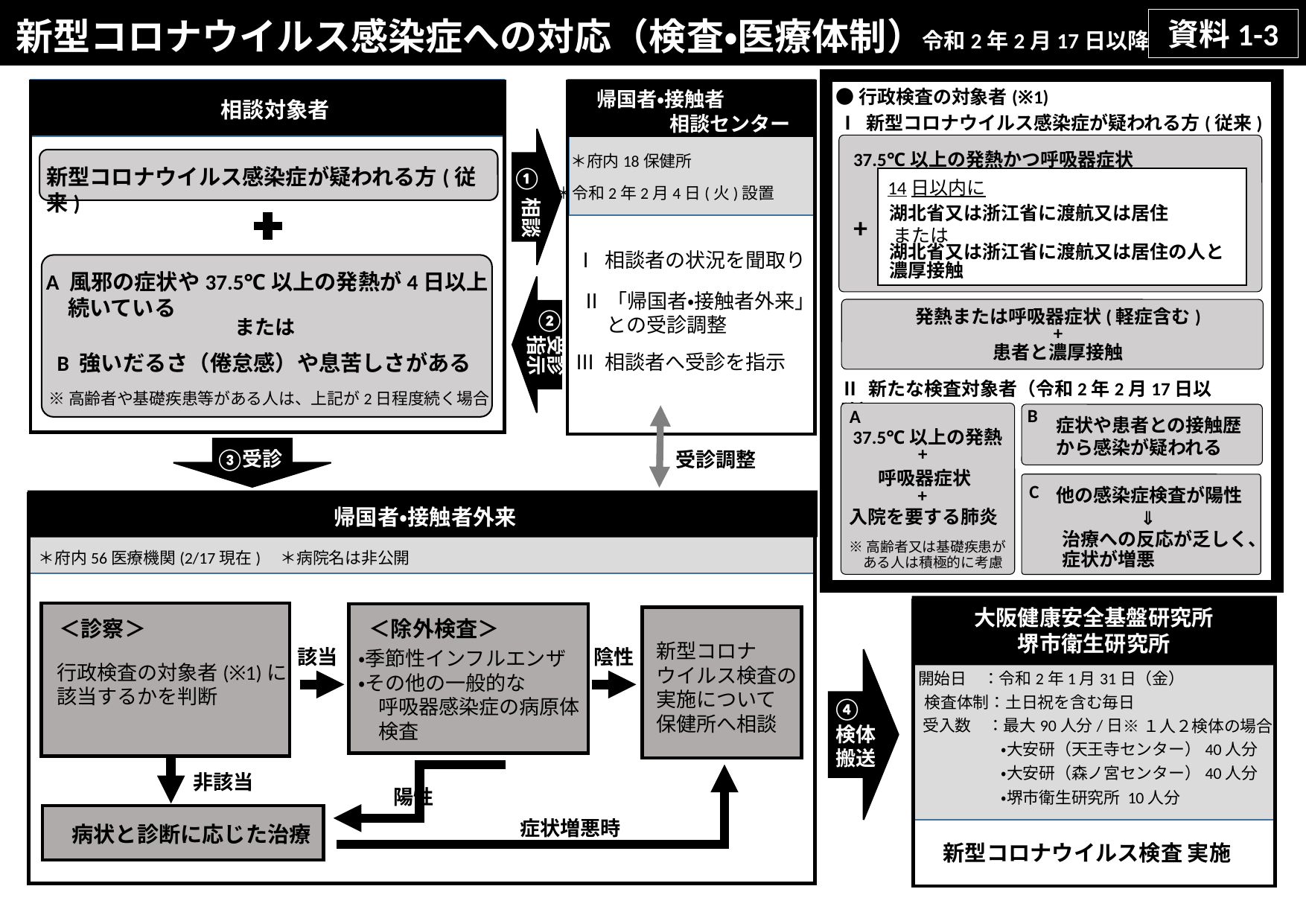

新型コロナウイルス感染症への対応（検査・医療体制）
資料1-3
令和2年2月17日以降

●行政検査の対象者(※1)

帰国者・接触者
相談センター

相談対象者
Ⅰ 新型コロナウイルス感染症が疑われる方(従来)
37.5℃以上の発熱かつ呼吸器症状

＊府内18保健所

14日以内に
新型コロナウイルス感染症が疑われる方(従来)
①

＊令和2年2月4日(火)設置
湖北省又は浙江省に渡航又は居住
相談
または
+

湖北省又は浙江省に渡航又は居住の人と
濃厚接触
Ⅰ 相談者の状況を聞取り

A 風邪の症状や37.5℃以上の発熱が4日以上
　続いている
Ⅱ「帰国者・接触者外来」
　 との受診調整
発熱または呼吸器症状(軽症含む)

②
または
+

受診
指示
患者と濃厚接触
Ⅲ 相談者へ受診を指示
B 強いだるさ（倦怠感）や息苦しさがある
Ⅱ 新たな検査対象者（令和2年2月17日以降）
※高齢者や基礎疾患等がある人は、上記が2日程度続く場合

B
A

症状や患者との接触歴
から感染が疑われる
37.5℃以上の発熱
+

③
受診
受診調整
呼吸器症状

C
+
　他の感染症検査が陽性

帰国者・接触者外来
⇒
入院を要する肺炎
治療への反応が乏しく、
症状が増悪
※高齢者又は基礎疾患が
　ある人は積極的に考慮

＊府内56医療機関(2/17現在)　＊病院名は非公開

大阪健康安全基盤研究所
堺市衛生研究所

＜診察＞
＜除外検査＞
新型コロナ
ウイルス検査の
実施について
保健所へ相談
該当
陰性
・季節性インフルエンザ
・その他の一般的な
　呼吸器感染症の病原体
　検査

行政検査の対象者(※1)に
該当するかを判断
開始日　：令和2年1月31日（金）
検査体制：土日祝を含む毎日
④

受入数　：最大90人分/日
※１人２検体の場合
検体
搬送
・大安研（天王寺センター）40人分
・大安研（森ノ宮センター）40人分
非該当
陽性
・堺市衛生研究所 10人分

症状増悪時
病状と診断に応じた治療
新型コロナウイルス検査 実施